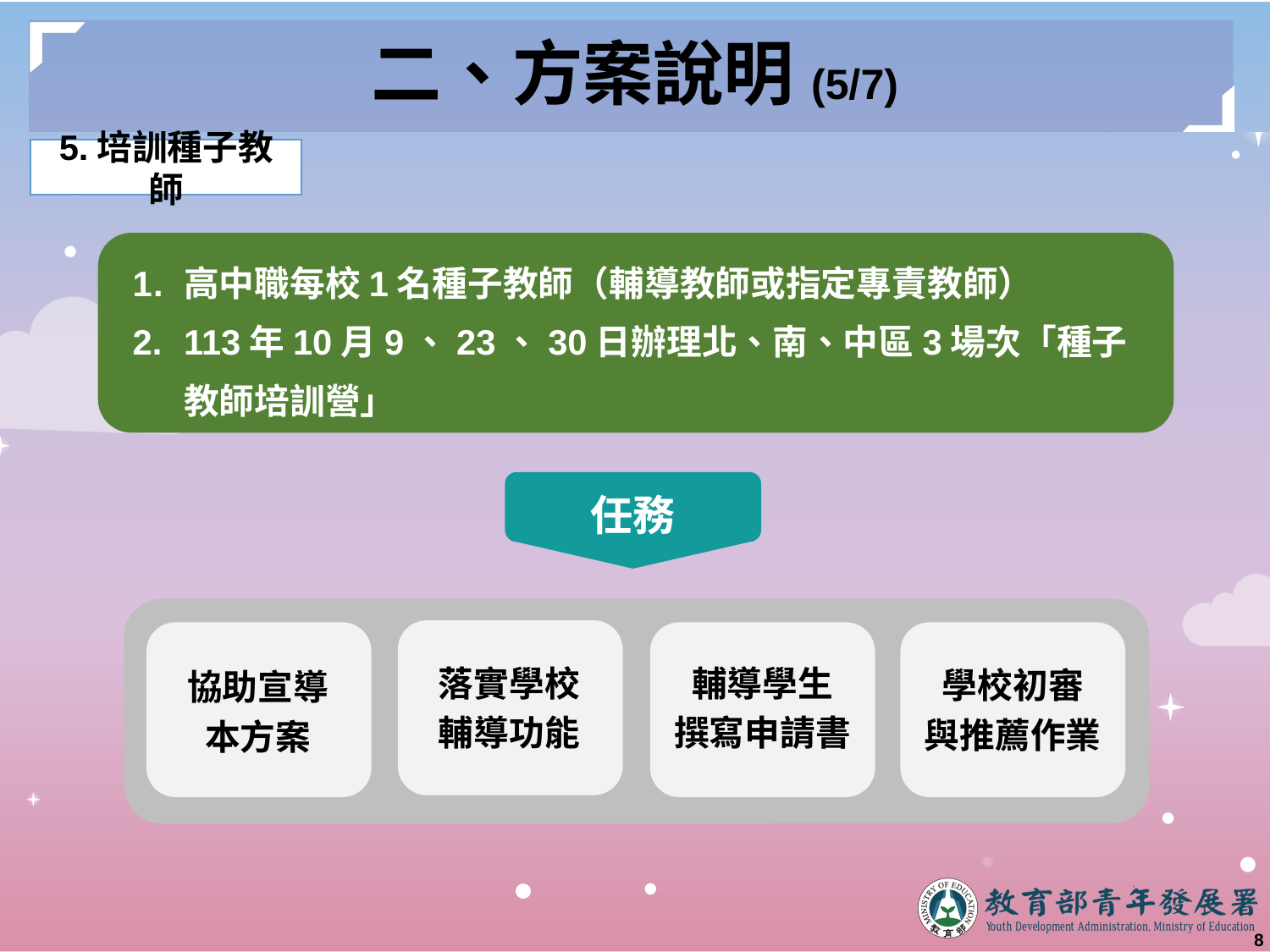

# 二、方案說明(5/7)
5.培訓種子教師
高中職每校1名種子教師（輔導教師或指定專責教師）
113年10月9、23、30日辦理北、南、中區3場次「種子教師培訓營」

任務

落實學校
輔導功能

協助宣導
本方案

輔導學生
撰寫申請書

學校初審
與推薦作業
8